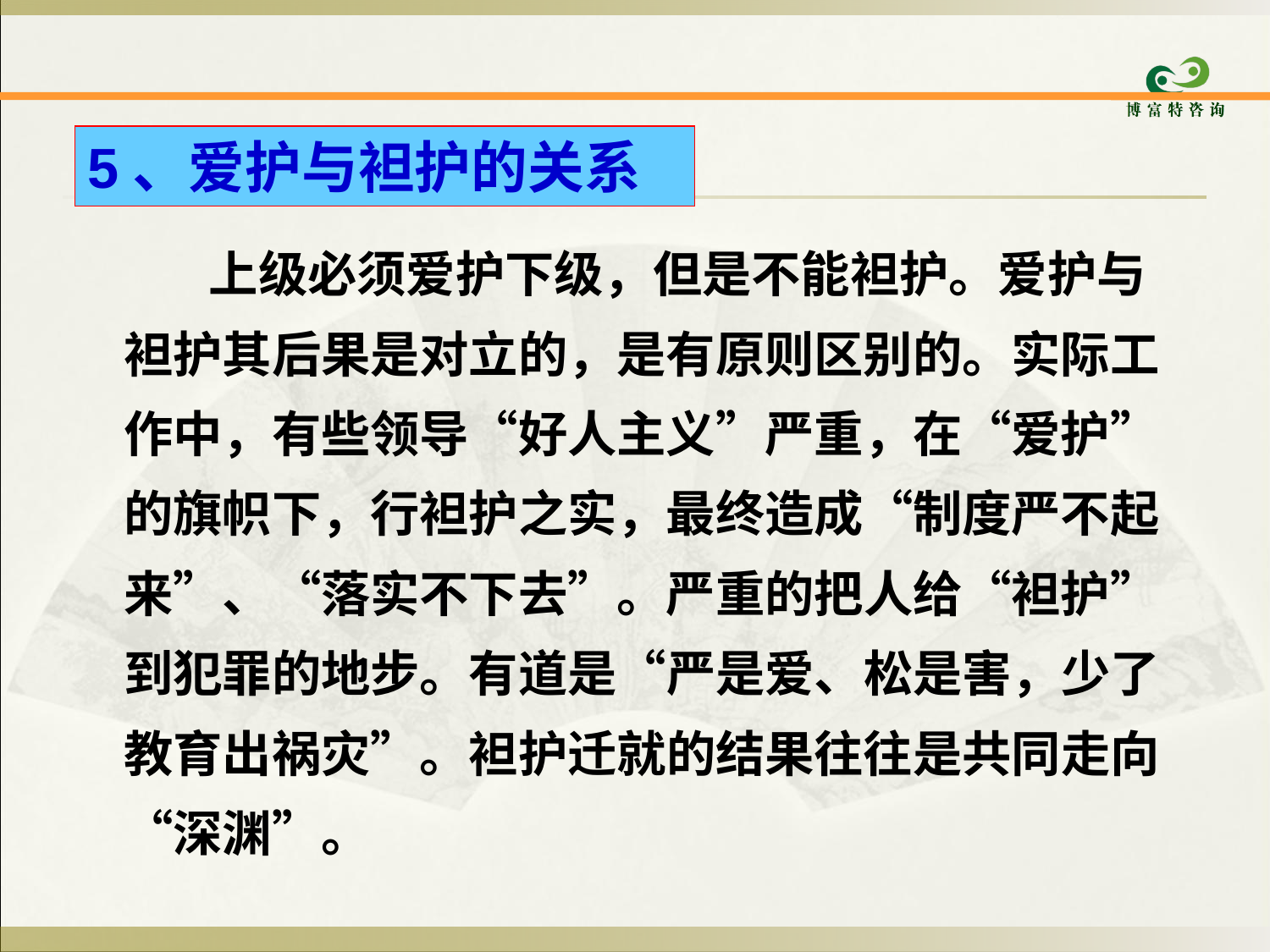

5、爱护与袒护的关系
           上级必须爱护下级，但是不能袒护。爱护与袒护其后果是对立的，是有原则区别的。实际工作中，有些领导“好人主义”严重，在“爱护”的旗帜下，行袒护之实，最终造成“制度严不起来”、“落实不下去”。严重的把人给“袒护”到犯罪的地步。有道是“严是爱、松是害，少了教育出祸灾”。袒护迁就的结果往往是共同走向“深渊”。